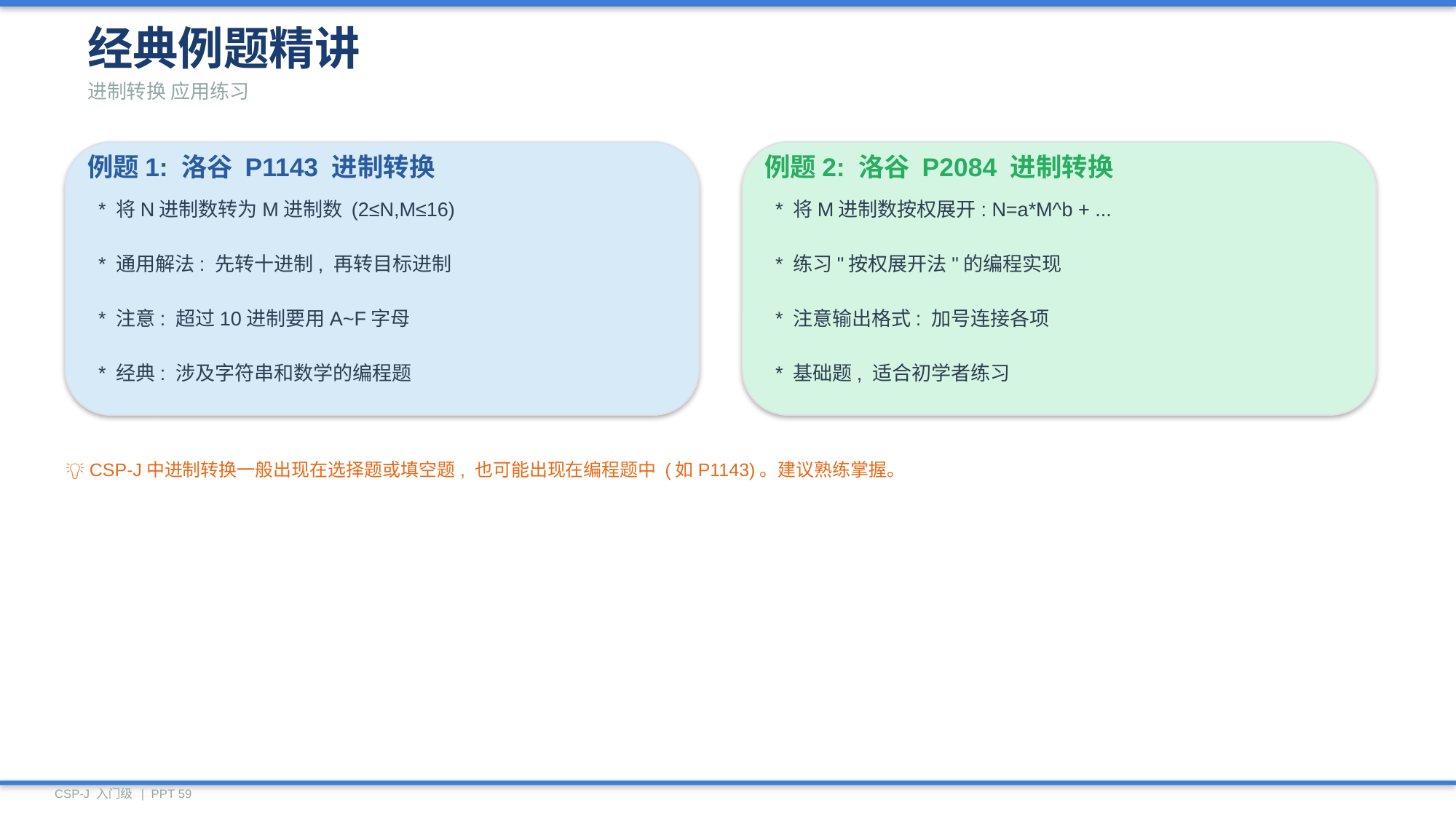

经典例题精讲
进制转换 应用练习

例题1: 洛谷 P1143 进制转换
例题2: 洛谷 P2084 进制转换
* 将N进制数转为M进制数 (2≤N,M≤16)
* 将M进制数按权展开: N=a*M^b + ...
* 通用解法: 先转十进制, 再转目标进制
* 练习"按权展开法"的编程实现
* 注意: 超过10进制要用A~F字母
* 注意输出格式: 加号连接各项
* 经典: 涉及字符串和数学的编程题
* 基础题, 适合初学者练习
💡 CSP-J中进制转换一般出现在选择题或填空题, 也可能出现在编程题中 (如P1143)。建议熟练掌握。

CSP-J 入门级  |  PPT 59